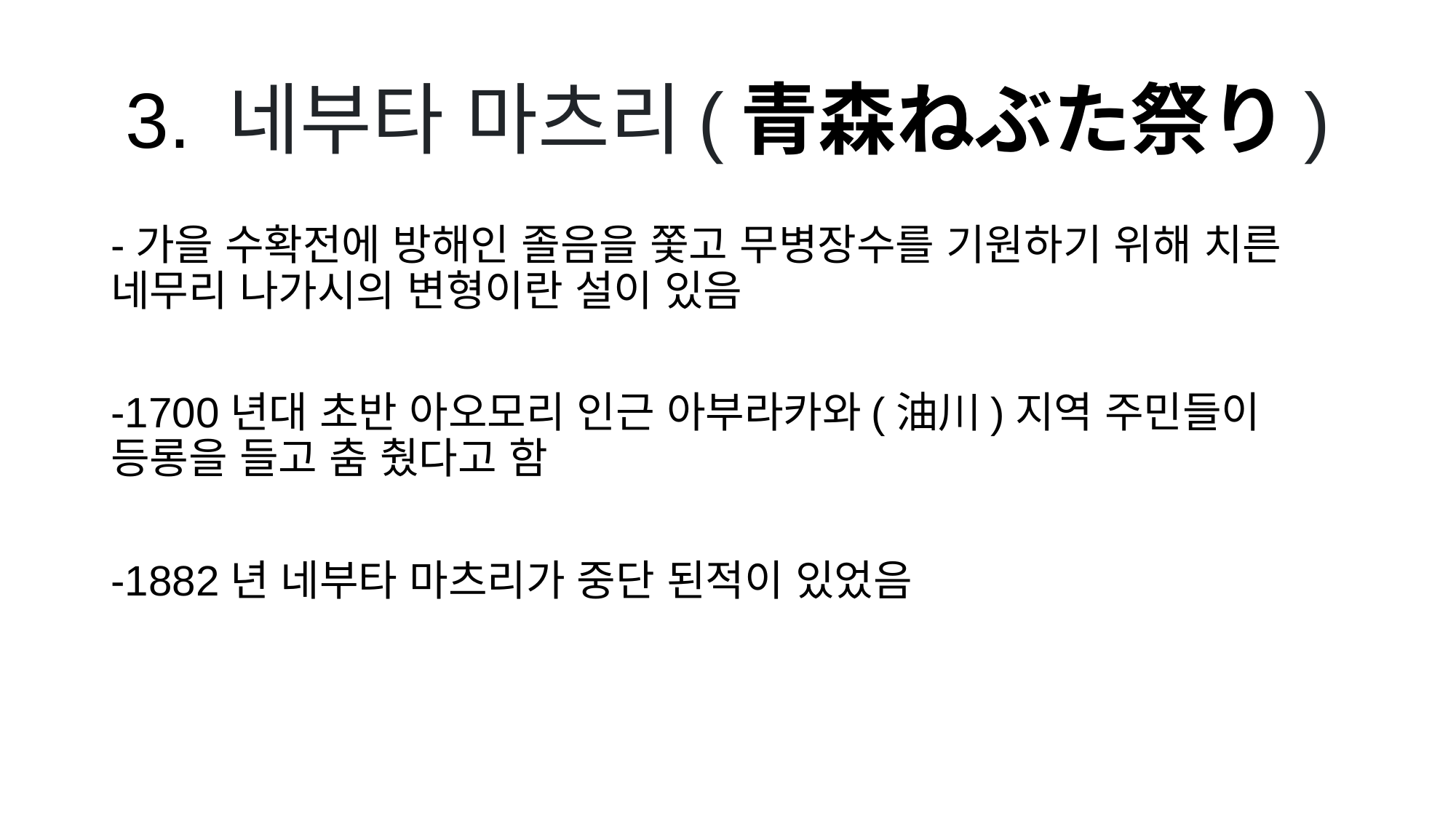

# 3. 네부타 마츠리(青森ねぶた祭り)
-가을 수확전에 방해인 졸음을 쫓고 무병장수를 기원하기 위해 치른 네무리 나가시의 변형이란 설이 있음

-1700년대 초반 아오모리 인근 아부라카와(油川)지역 주민들이 등롱을 들고 춤 췄다고 함

-1882년 네부타 마츠리가 중단 된적이 있었음